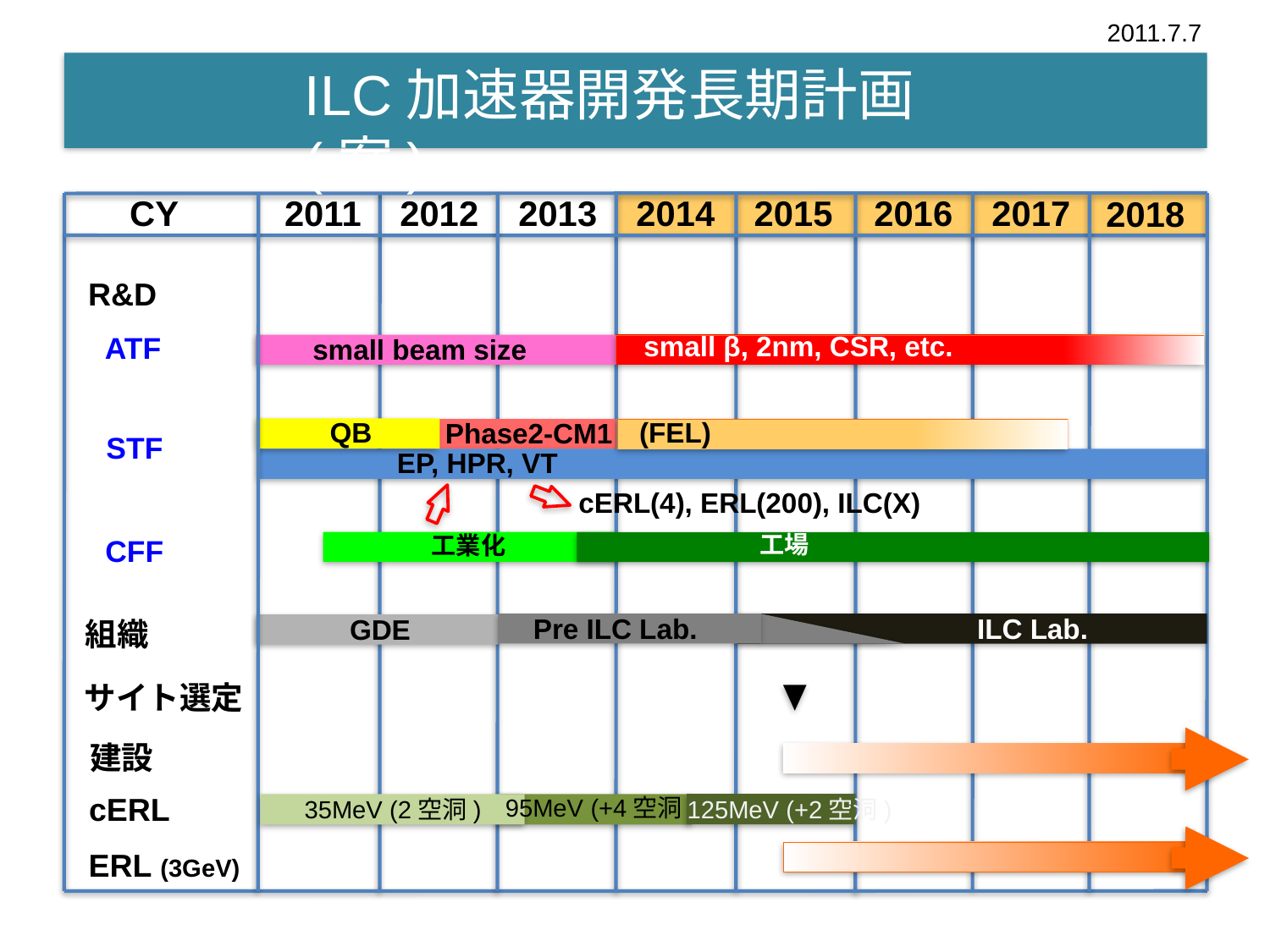

2011.7.7

ILC加速器開発長期計画 (案)

STF長期計画

CY
2011
2012
2013
2014
2015
2016
2017
2018

R&D
small β, 2nm, CSR, etc.
ATF
small beam size

QB
(FEL)
Phase2-CM1

STF
EP, HPR, VT

cERL(4), ERL(200), ILC(X)

工場
工業化
CFF

Pre ILC Lab.
ILC Lab.
GDE
組織

サイト選定

建設

cERL
95MeV (+4空洞)
35MeV (2空洞)
125MeV (+2空洞)

ERL (3GeV)